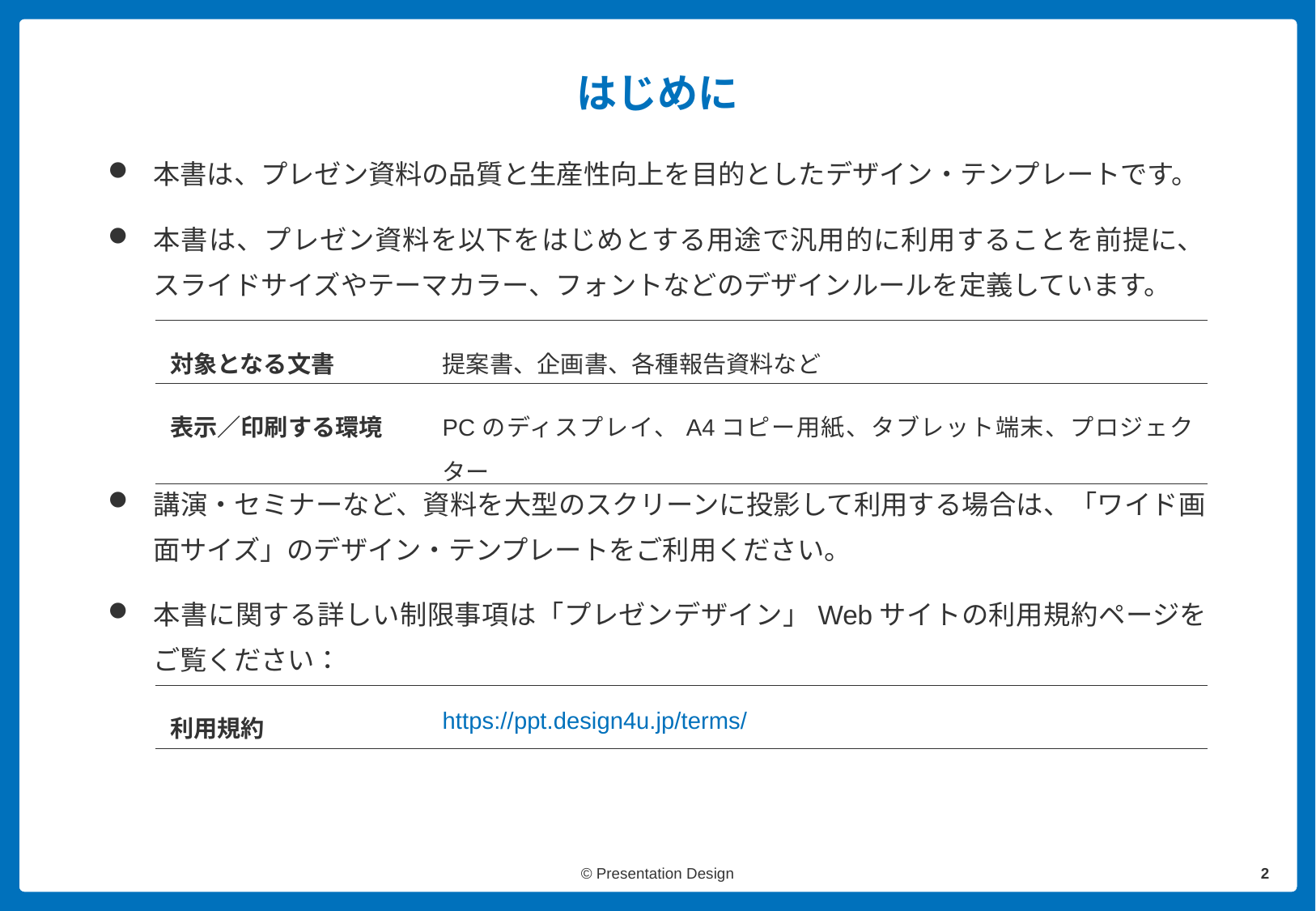

# はじめに
本書は、プレゼン資料の品質と生産性向上を目的としたデザイン・テンプレートです。
本書は、プレゼン資料を以下をはじめとする用途で汎用的に利用することを前提に、
スライドサイズやテーマカラー、フォントなどのデザインルールを定義しています。
| 対象となる文書 | 提案書、企画書、各種報告資料など |
| --- | --- |
| 表示／印刷する環境 | PCのディスプレイ、A4コピー用紙、タブレット端末、プロジェクター |
講演・セミナーなど、資料を大型のスクリーンに投影して利用する場合は、「ワイド画面サイズ」のデザイン・テンプレートをご利用ください。
本書に関する詳しい制限事項は「プレゼンデザイン」Webサイトの利用規約ページをご覧ください：
| 利用規約 | https://ppt.design4u.jp/terms/ |
| --- | --- |
© Presentation Design
2